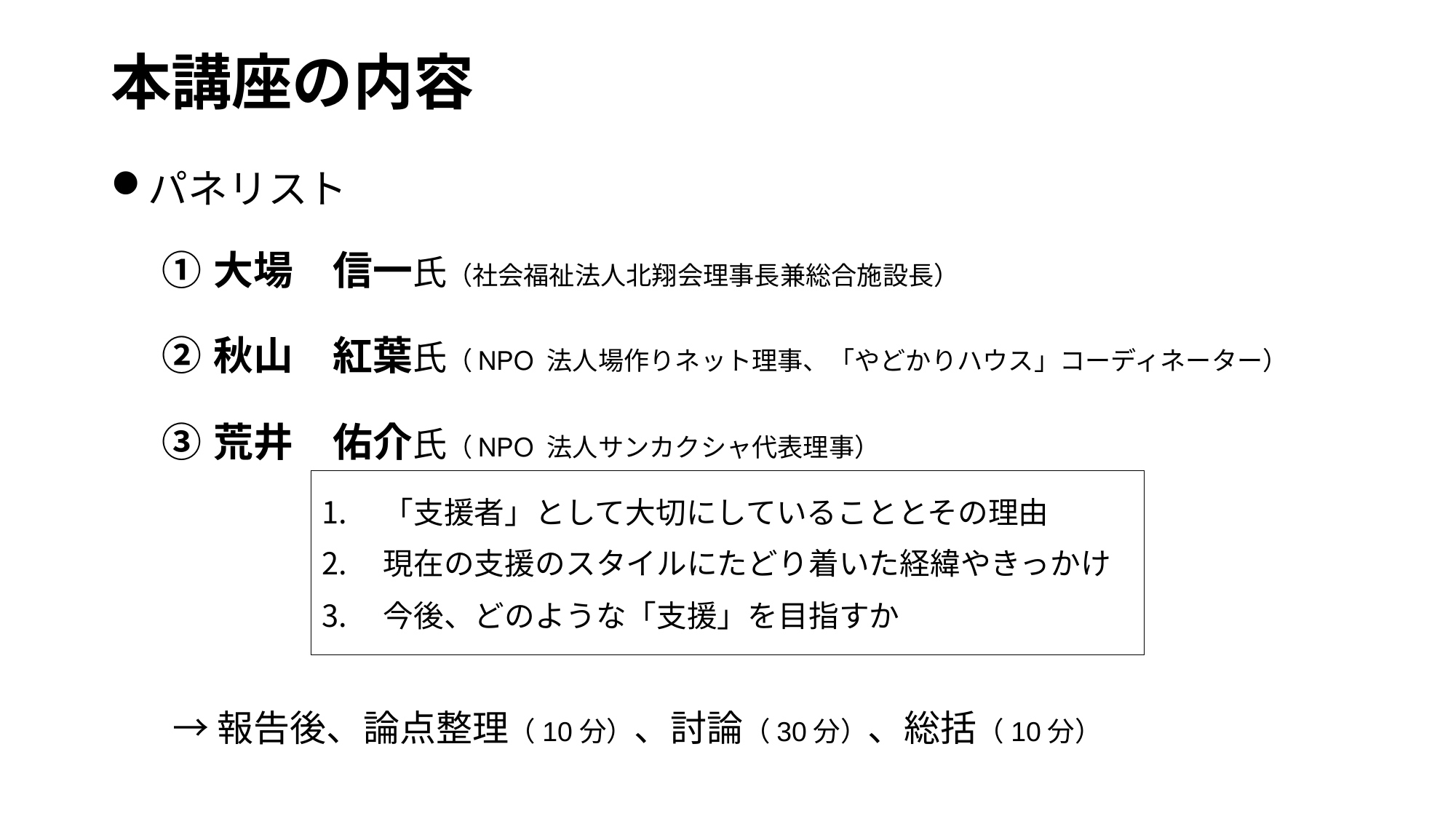

# 本講座の内容
パネリスト

大場　信一氏（社会福祉法人北翔会理事長兼総合施設長）

秋山　紅葉氏（NPO 法人場作りネット理事、「やどかりハウス」コーディネーター）

荒井　佑介氏（NPO 法人サンカクシャ代表理事）
「支援者」として大切にしていることとその理由
現在の支援のスタイルにたどり着いた経緯やきっかけ
今後、どのような「支援」を目指すか
→報告後、論点整理（10分）、討論（30分）、総括（10分）